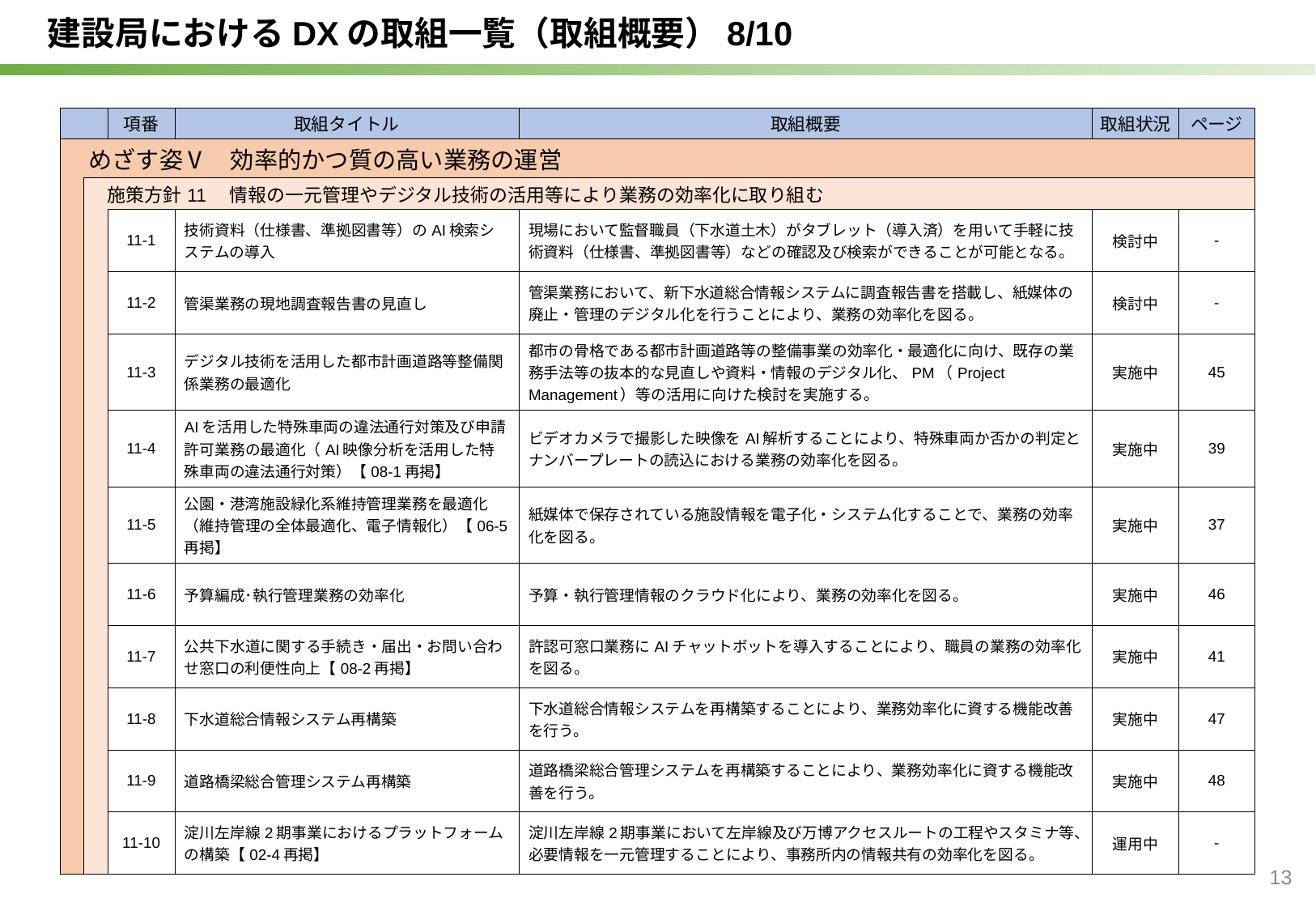

建設局におけるDXの取組一覧（取組概要）8/10
|  |  | 項番 | 取組タイトル | 取組概要 | 取組状況 | ページ |
| --- | --- | --- | --- | --- | --- | --- |
| めざす姿Ⅴ　効率的かつ質の高い業務の運営 |  |  |  |  |  |  |
|  | 施策方針11　情報の一元管理やデジタル技術の活用等により業務の効率化に取り組む |  |  |  |  |  |
|  |  | 11-1 | 技術資料（仕様書、準拠図書等）のAI検索システムの導入 | 現場において監督職員（下水道土木）がタブレット（導入済）を用いて手軽に技術資料（仕様書、準拠図書等）などの確認及び検索ができることが可能となる。 | 検討中 | - |
|  |  | 11-2 | 管渠業務の現地調査報告書の見直し | 管渠業務において、新下水道総合情報システムに調査報告書を搭載し、紙媒体の廃止・管理のデジタル化を行うことにより、業務の効率化を図る。 | 検討中 | - |
|  |  | 11-3 | デジタル技術を活用した都市計画道路等整備関係業務の最適化 | 都市の骨格である都市計画道路等の整備事業の効率化・最適化に向け、既存の業務手法等の抜本的な見直しや資料・情報のデジタル化、PM（Project Management）等の活用に向けた検討を実施する。 | 実施中 | 45 |
|  |  | 11-4 | AIを活用した特殊車両の違法通行対策及び申請許可業務の最適化（AI映像分析を活用した特殊車両の違法通行対策）【08-1再掲】 | ビデオカメラで撮影した映像をAI解析することにより、特殊車両か否かの判定とナンバープレートの読込における業務の効率化を図る。 | 実施中 | 39 |
|  |  | 11-5 | 公園・港湾施設緑化系維持管理業務を最適化（維持管理の全体最適化、電子情報化）【06-5再掲】 | 紙媒体で保存されている施設情報を電子化・システム化することで、業務の効率化を図る。 | 実施中 | 37 |
|  |  | 11-6 | 予算編成･執行管理業務の効率化 | 予算・執行管理情報のクラウド化により、業務の効率化を図る。 | 実施中 | 46 |
|  |  | 11-7 | 公共下水道に関する手続き・届出・お問い合わせ窓口の利便性向上【08-2再掲】 | 許認可窓口業務にAIチャットボットを導入することにより、職員の業務の効率化を図る。 | 実施中 | 41 |
|  |  | 11-8 | 下水道総合情報システム再構築 | 下水道総合情報システムを再構築することにより、業務効率化に資する機能改善を行う。 | 実施中 | 47 |
|  |  | 11-9 | 道路橋梁総合管理システム再構築 | 道路橋梁総合管理システムを再構築することにより、業務効率化に資する機能改善を行う。 | 実施中 | 48 |
|  |  | 11-10 | 淀川左岸線2期事業におけるプラットフォームの構築【02-4再掲】 | 淀川左岸線2期事業において左岸線及び万博アクセスルートの工程やスタミナ等、必要情報を一元管理することにより、事務所内の情報共有の効率化を図る。 | 運用中 | - |
13